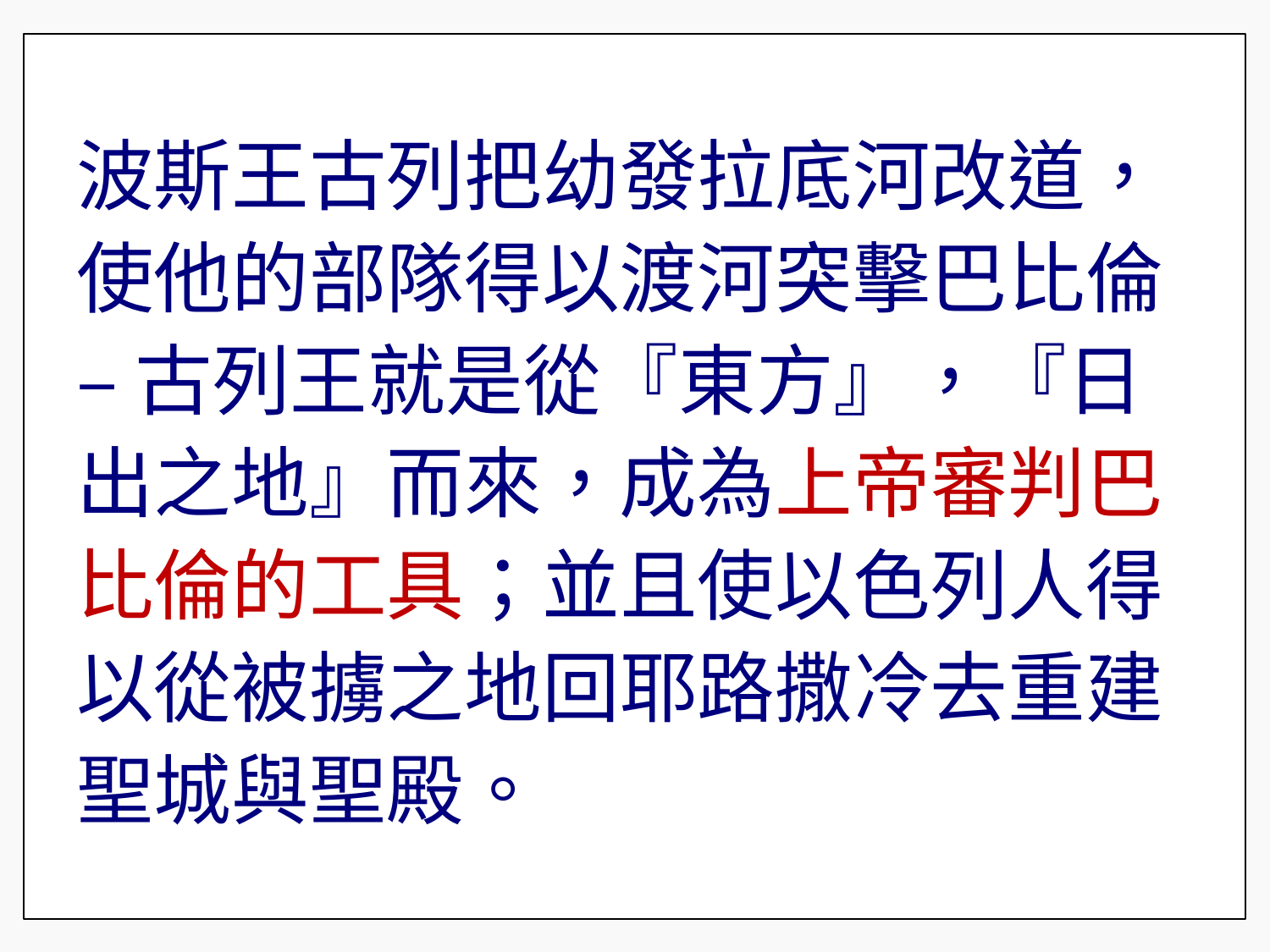

波斯王古列把幼發拉底河改道，使他的部隊得以渡河突擊巴比倫 – 古列王就是從『東方』，『日出之地』而來，成為上帝審判巴比倫的工具；並且使以色列人得以從被擄之地回耶路撒冷去重建聖城與聖殿。